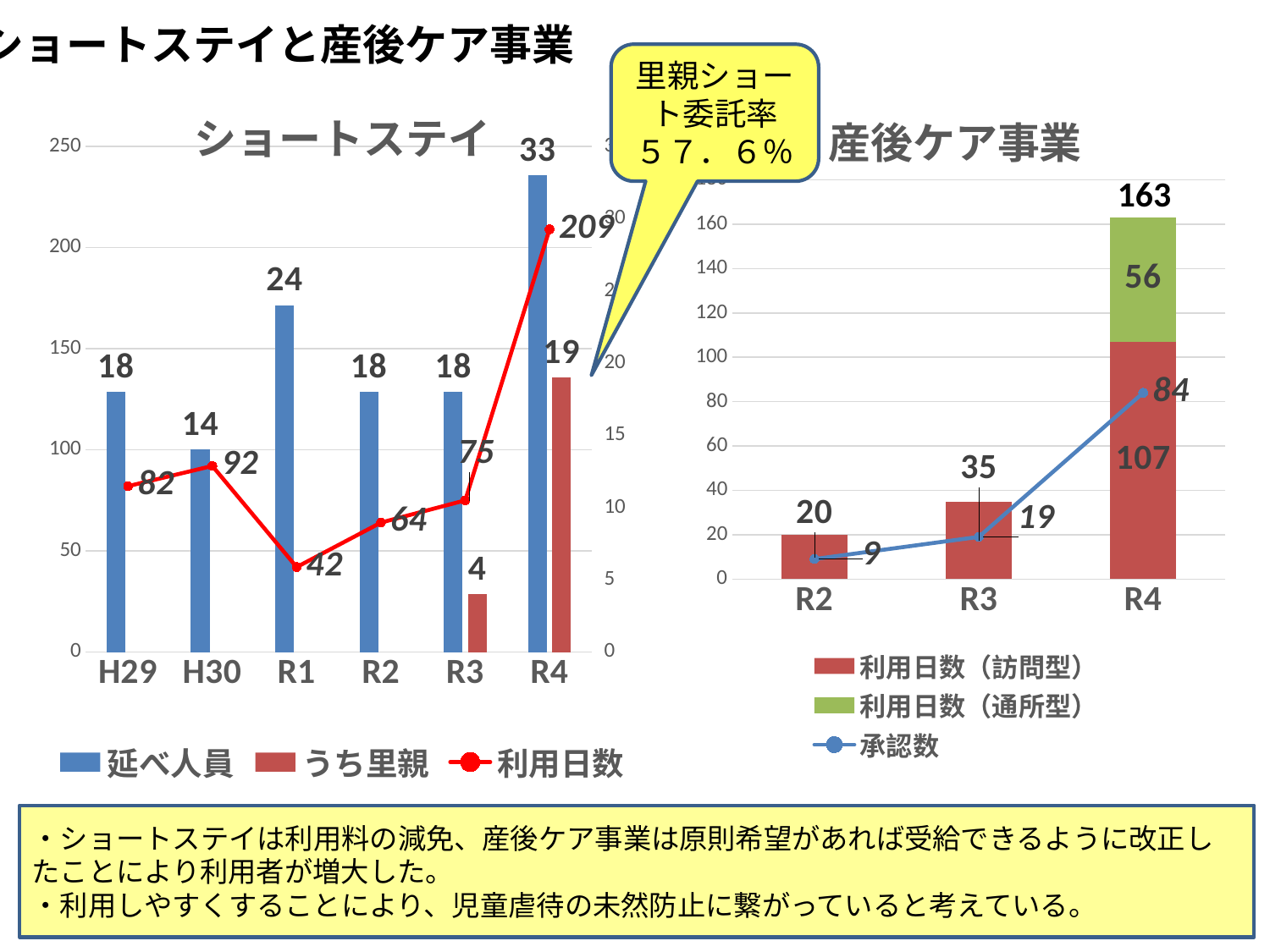

ショートステイと産後ケア事業
里親ショート委託率
５７．６％

### Chart: ショートステイ

| Category | 延べ人員 | うち里親 | 利用日数 |
|---|---|---|---|
| H29 | 18.0 | None | 82.0 |
| H30 | 14.0 | None | 92.0 |
| R1 | 24.0 | None | 42.0 |
| R2 | 18.0 | None | 64.0 |
| R3 | 18.0 | 4.0 | 75.0 |
| R4 | 33.0 | 19.0 | 209.0 |

### Chart: 産後ケア事業

| Category | 利用日数（訪問型） | 利用日数（通所型） | 承認数 |
|---|---|---|---|
| R2 | 20.0 | None | 9.0 |
| R3 | 35.0 | None | 19.0 |
| R4 | 107.0 | 56.0 | 84.0 |
163
・ショートステイは利用料の減免、産後ケア事業は原則希望があれば受給できるように改正したことにより利用者が増大した。
・利用しやすくすることにより、児童虐待の未然防止に繋がっていると考えている。